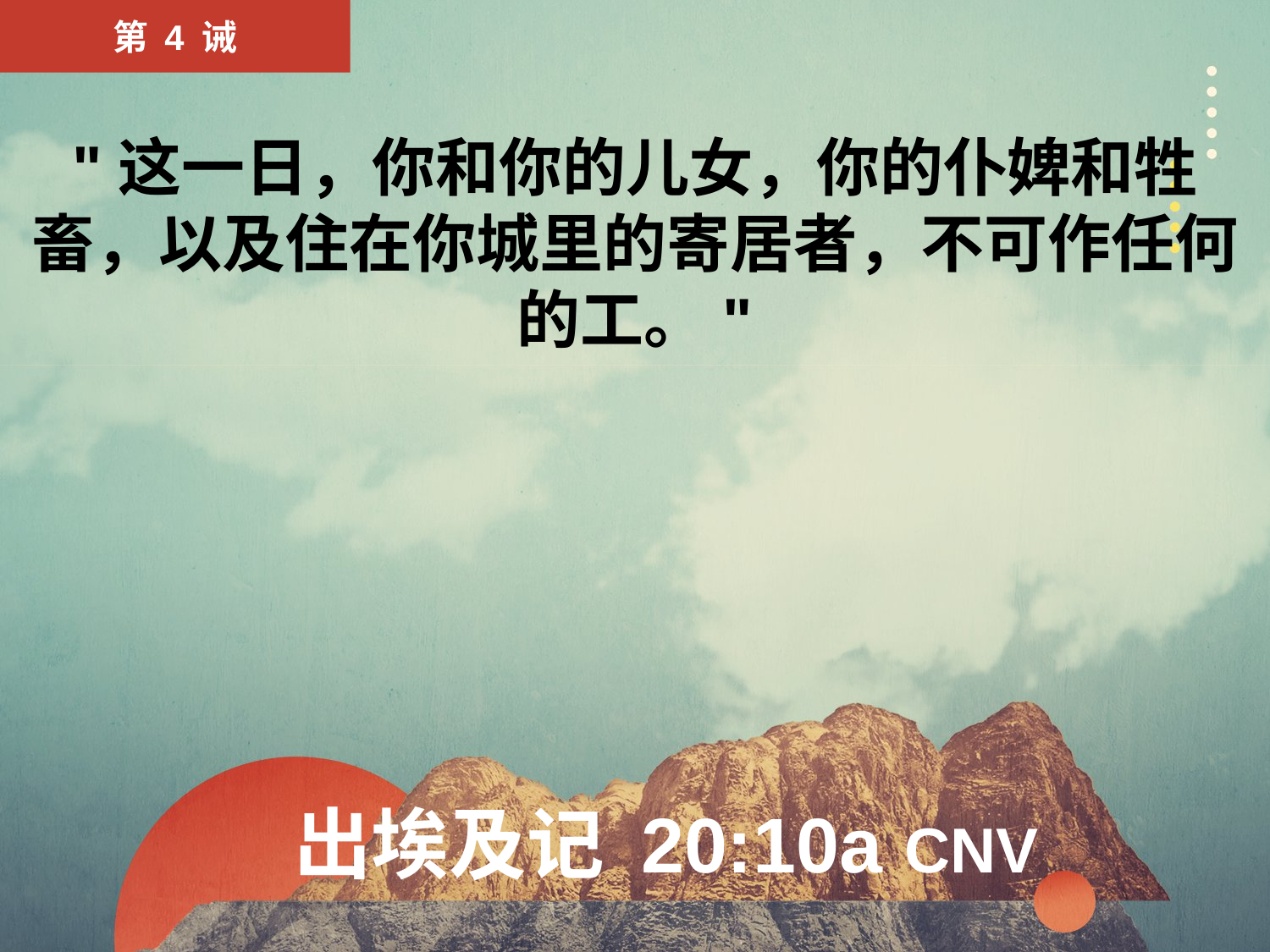

第 4 诫
"这一日，你和你的儿女，你的仆婢和牲畜，以及住在你城里的寄居者，不可作任何的工。"
# 出埃及记 20:10a CNV